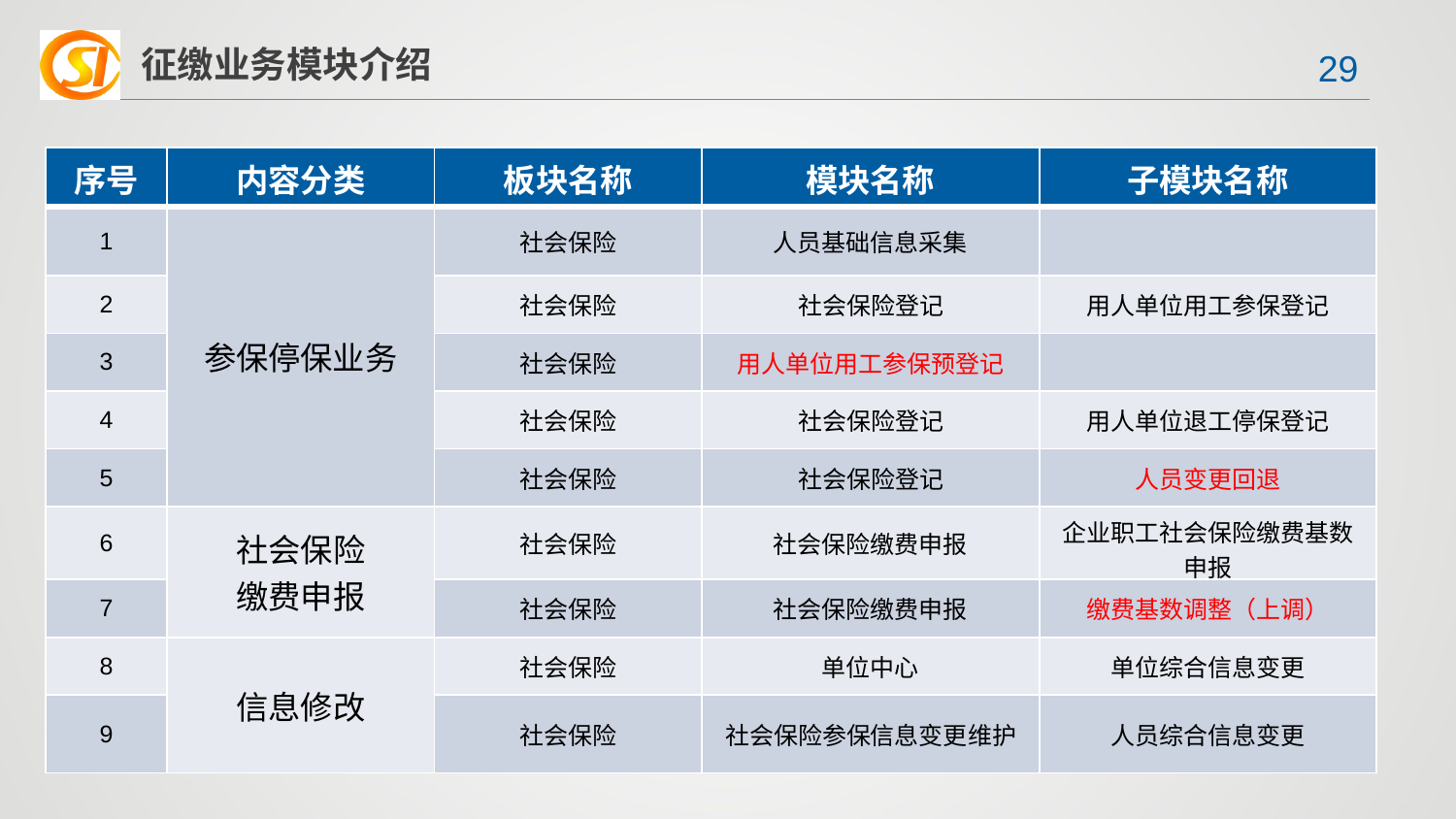

征缴业务模块介绍
| 序号 | 内容分类 | 板块名称 | 模块名称 | 子模块名称 |
| --- | --- | --- | --- | --- |
| 1 | 参保停保业务 | 社会保险 | 人员基础信息采集 |  |
| 2 |  | 社会保险 | 社会保险登记 | 用人单位用工参保登记 |
| 3 |  | 社会保险 | 用人单位用工参保预登记 |  |
| 4 |  | 社会保险 | 社会保险登记 | 用人单位退工停保登记 |
| 5 |  | 社会保险 | 社会保险登记 | 人员变更回退 |
| 6 | 社会保险 缴费申报 | 社会保险 | 社会保险缴费申报 | 企业职工社会保险缴费基数申报 |
| 7 |  | 社会保险 | 社会保险缴费申报 | 缴费基数调整（上调） |
| 8 | 信息修改 | 社会保险 | 单位中心 | 单位综合信息变更 |
| 9 |  | 社会保险 | 社会保险参保信息变更维护 | 人员综合信息变更 |